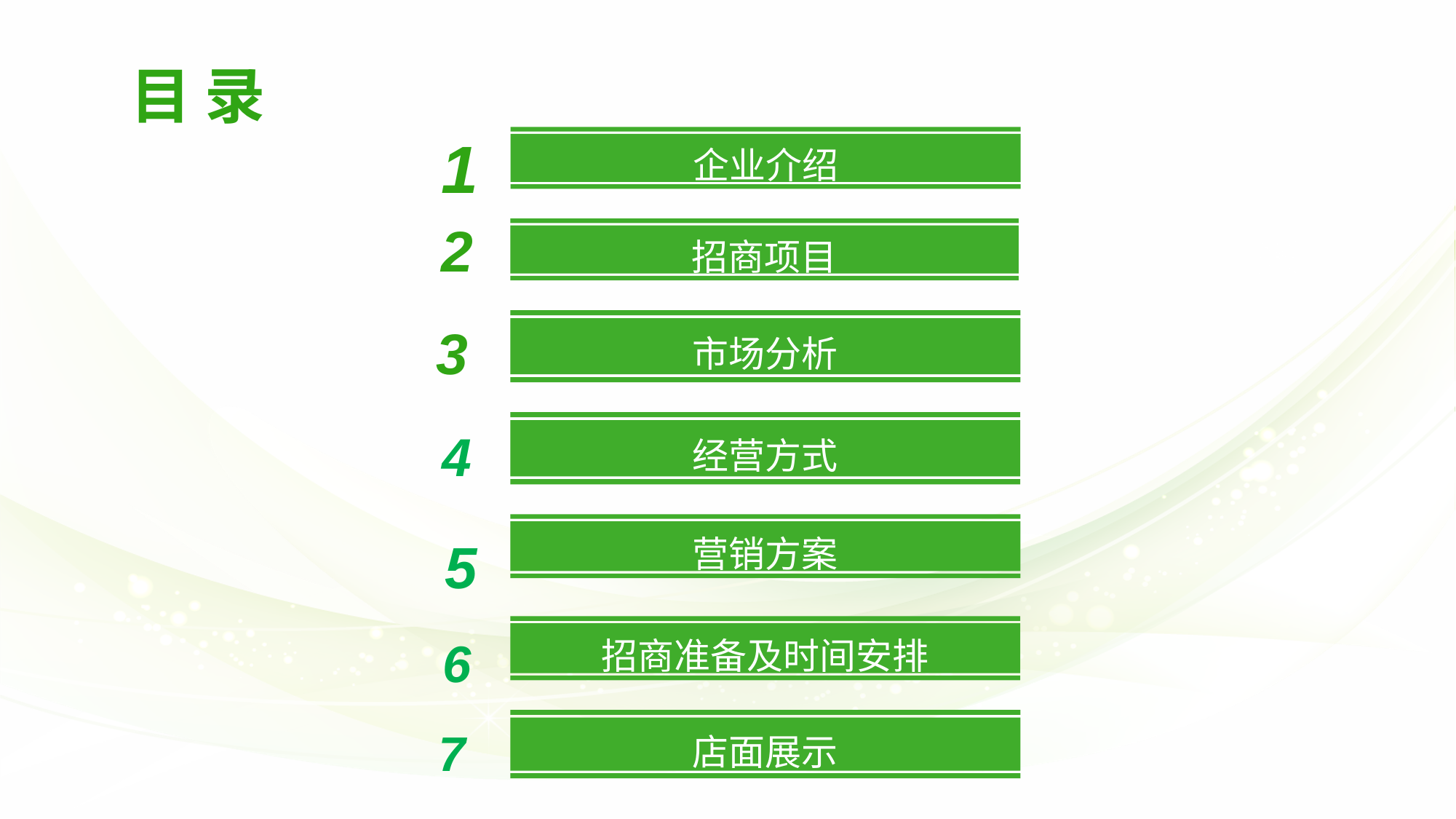

目 录
1
企业介绍
2
招商项目
3
市场分析
4
经营方式
5
营销方案
6
招商准备及时间安排
7
店面展示